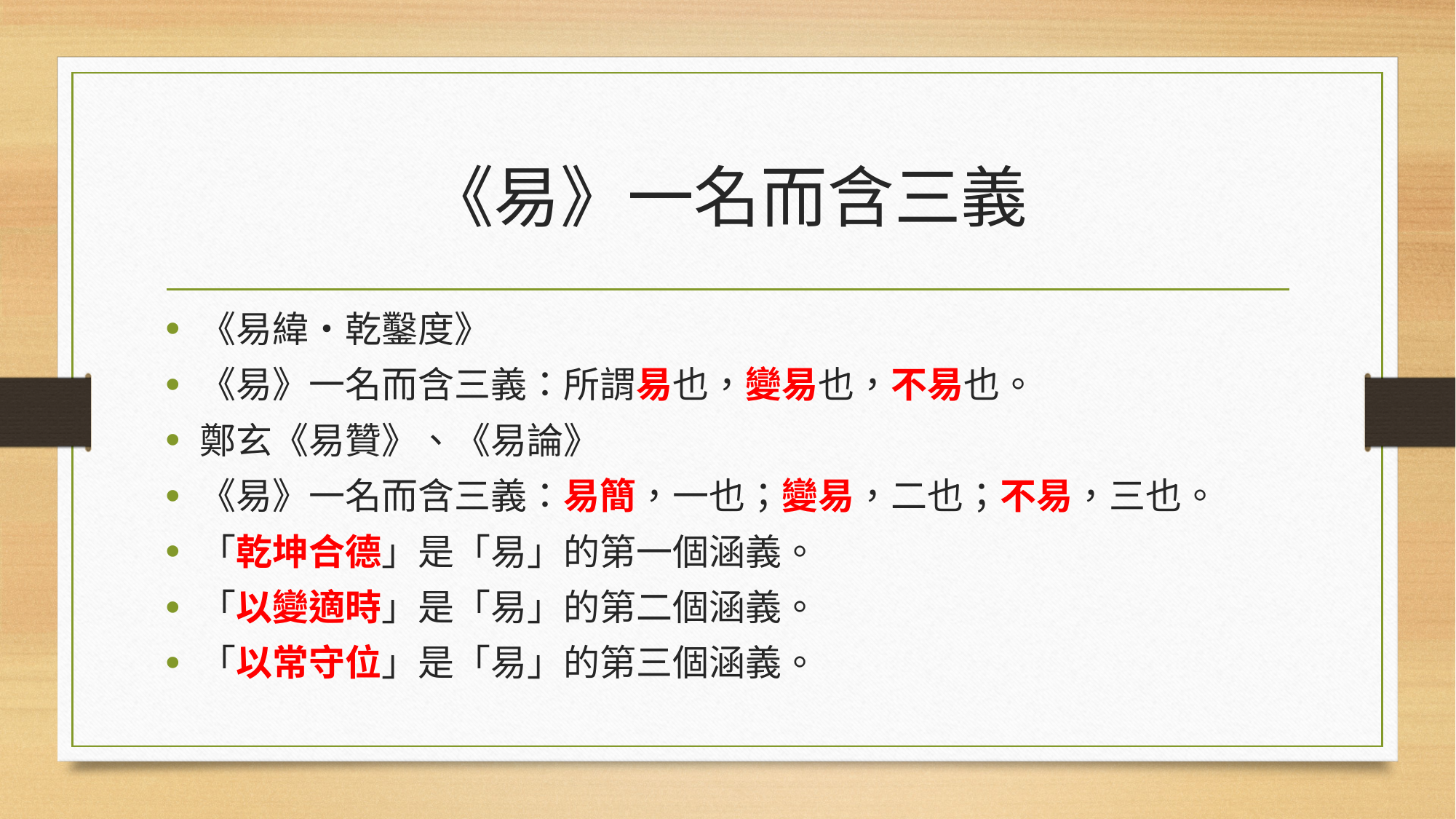

# 《易》一名而含三義
《易緯‧乾鑿度》
《易》一名而含三義：所謂易也，變易也，不易也。
鄭玄《易贊》、《易論》
《易》一名而含三義：易簡，一也；變易，二也；不易，三也。
「乾坤合德」是「易」的第一個涵義。
「以變適時」是「易」的第二個涵義。
「以常守位」是「易」的第三個涵義。